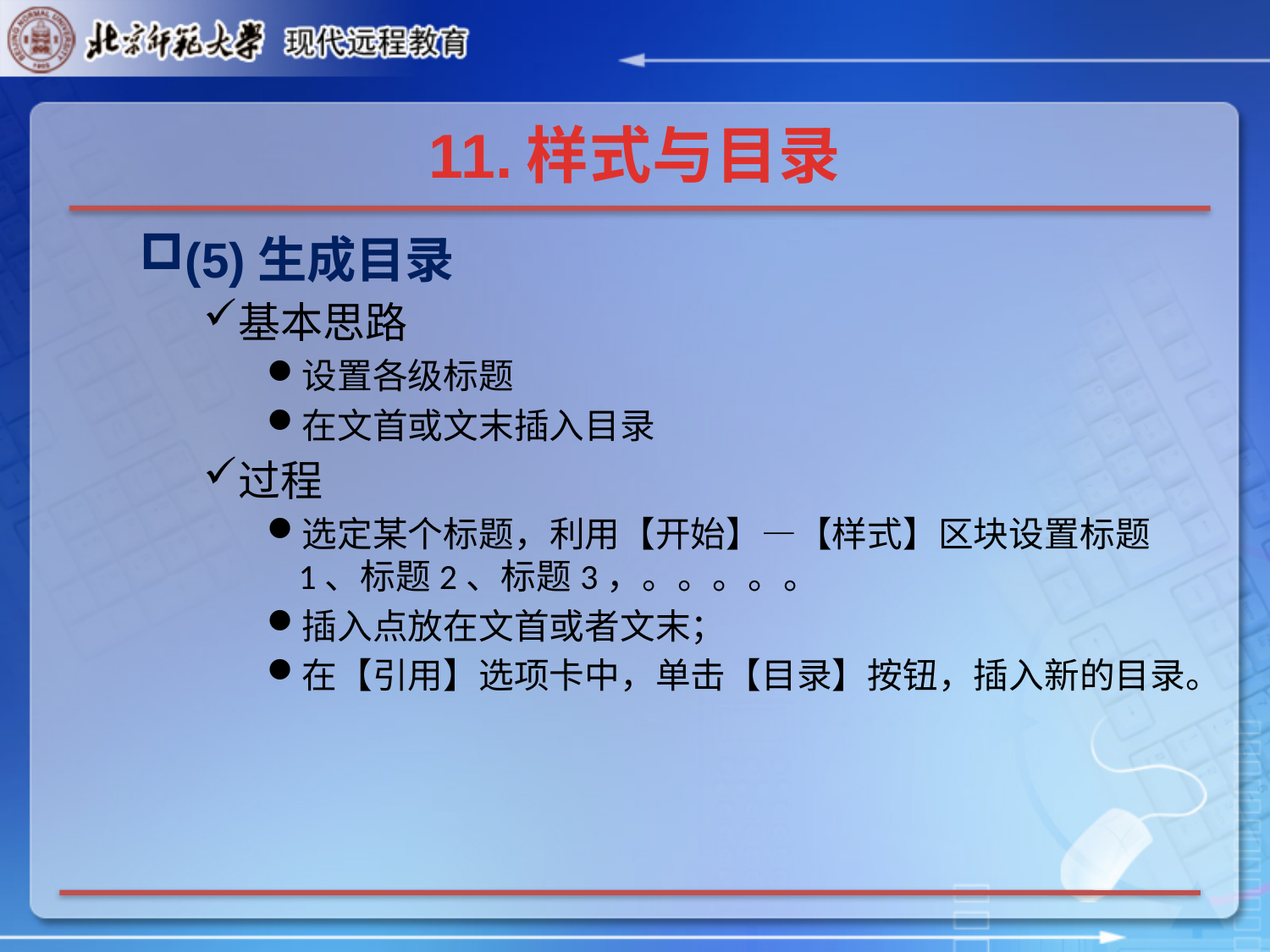

# 11.样式与目录
(5)生成目录
基本思路
设置各级标题
在文首或文末插入目录
过程
选定某个标题，利用【开始】—【样式】区块设置标题1、标题2、标题3，。。。。。
插入点放在文首或者文末；
在【引用】选项卡中，单击【目录】按钮，插入新的目录。